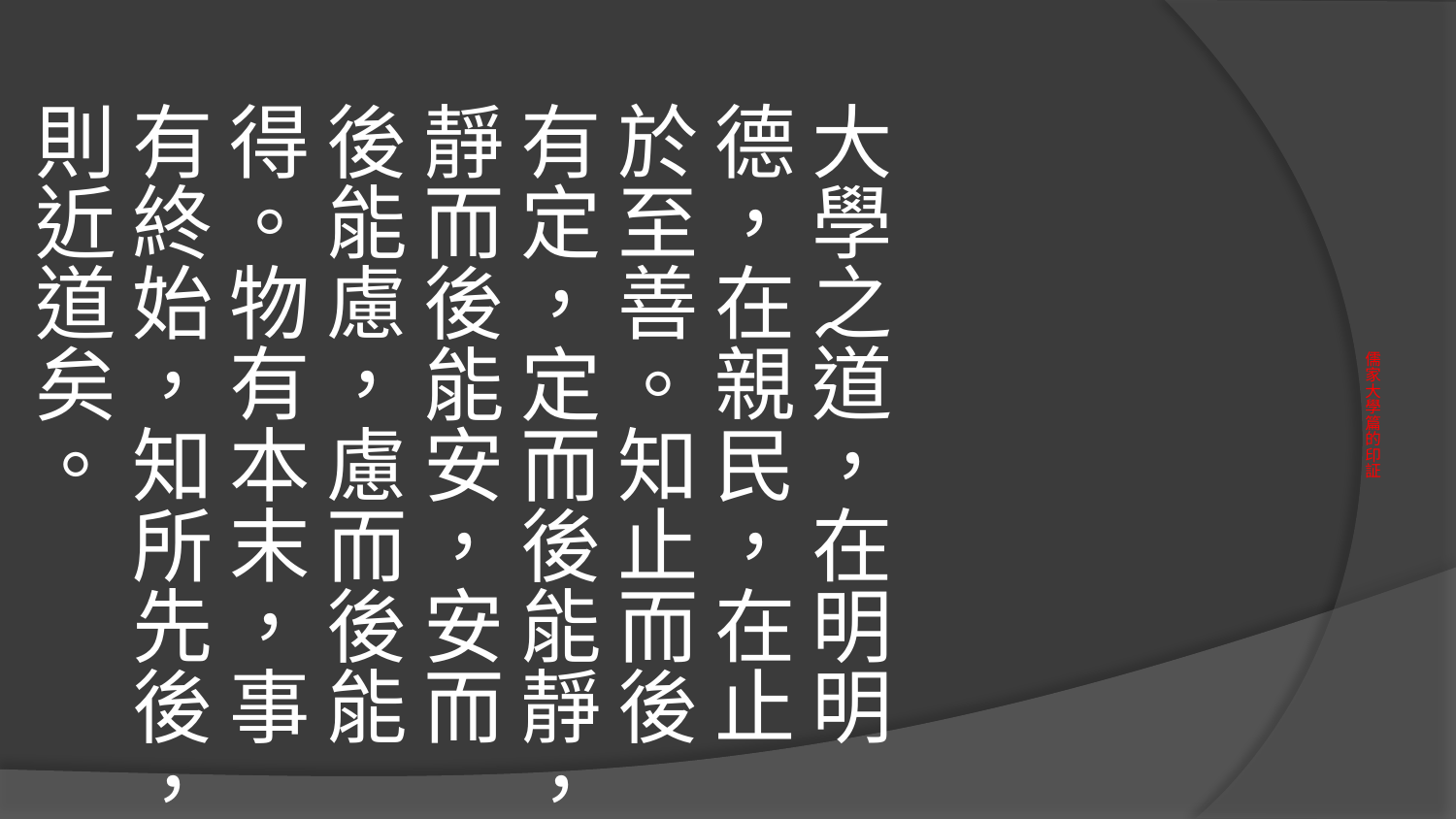

大學之道，在明明德，在親民，在止於至善。知止而後有定，定而後能靜，靜而後能安，安而後能慮，慮而後能得。物有本末，事有終始，知所先後，則近道矣。
# 儒家大學篇的印証